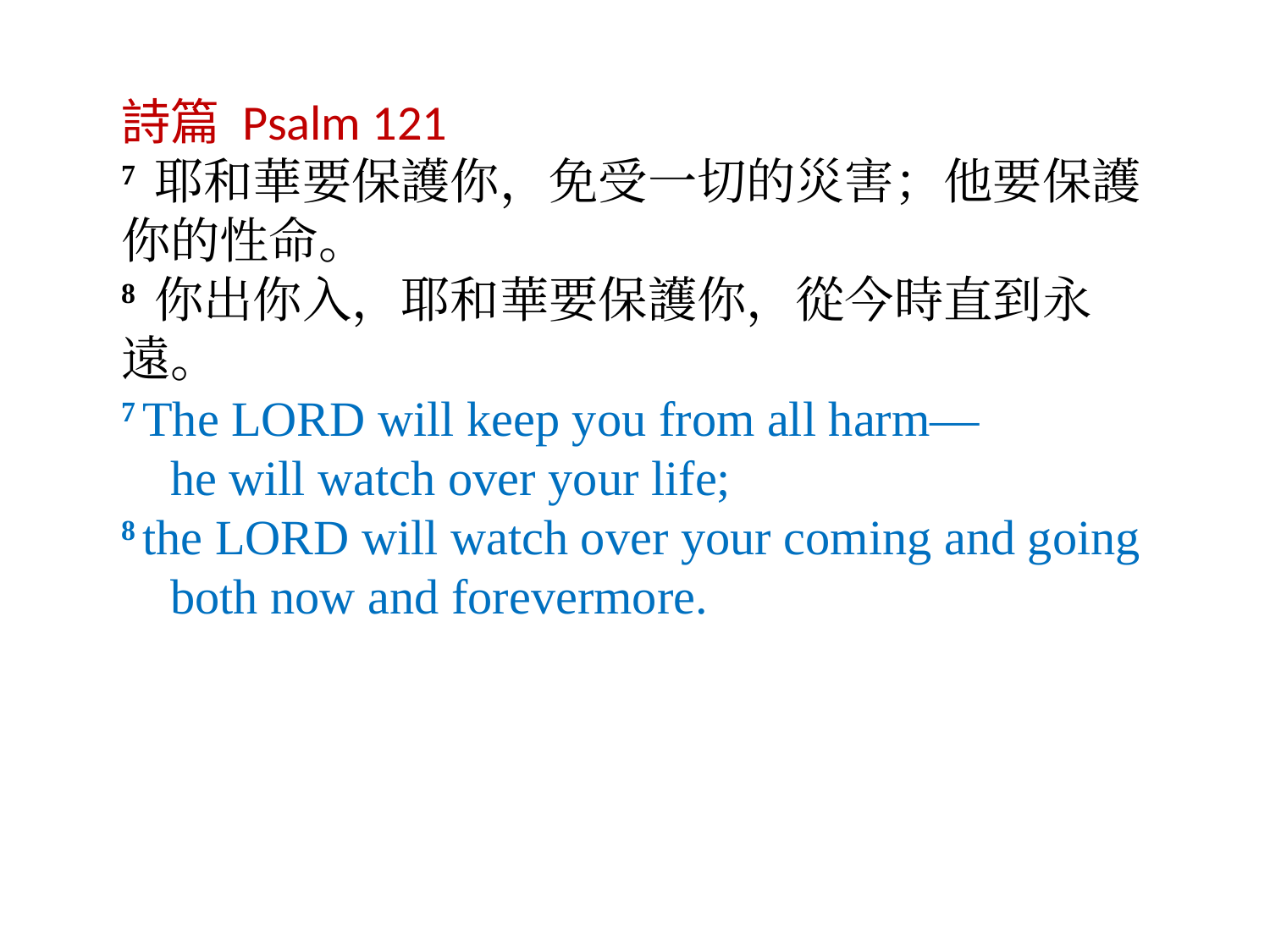

詩篇 Psalm 121
7 耶和華要保護你，免受一切的災害；他要保護你的性命。
8 你出你入，耶和華要保護你，從今時直到永遠。
7 The Lord will keep you from all harm—
    he will watch over your life;
8 the Lord will watch over your coming and going
    both now and forevermore.